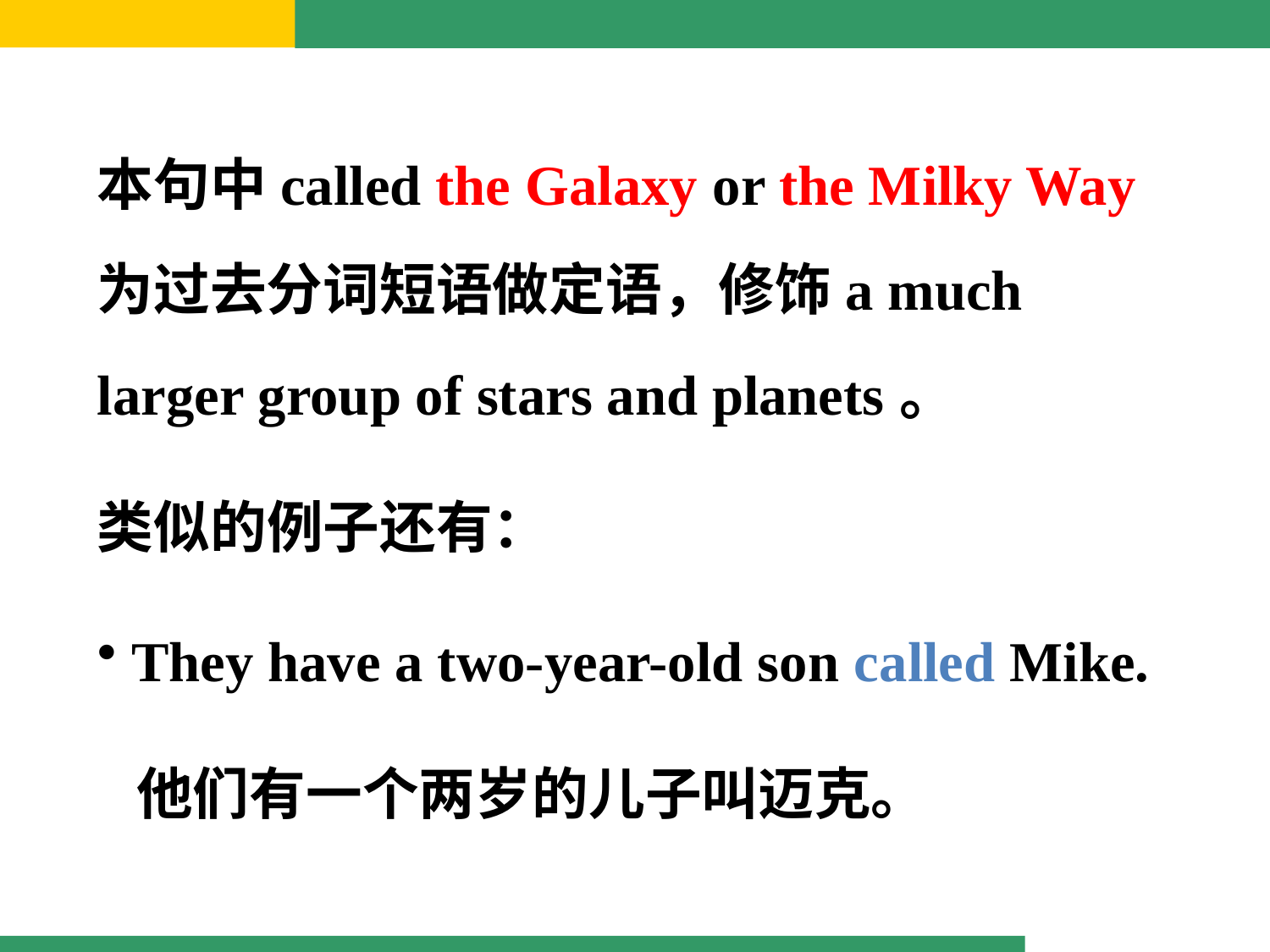

本句中called the Galaxy or the Milky Way为过去分词短语做定语，修饰a much larger group of stars and planets。
类似的例子还有：
 They have a two-year-old son called Mike.
  他们有一个两岁的儿子叫迈克。